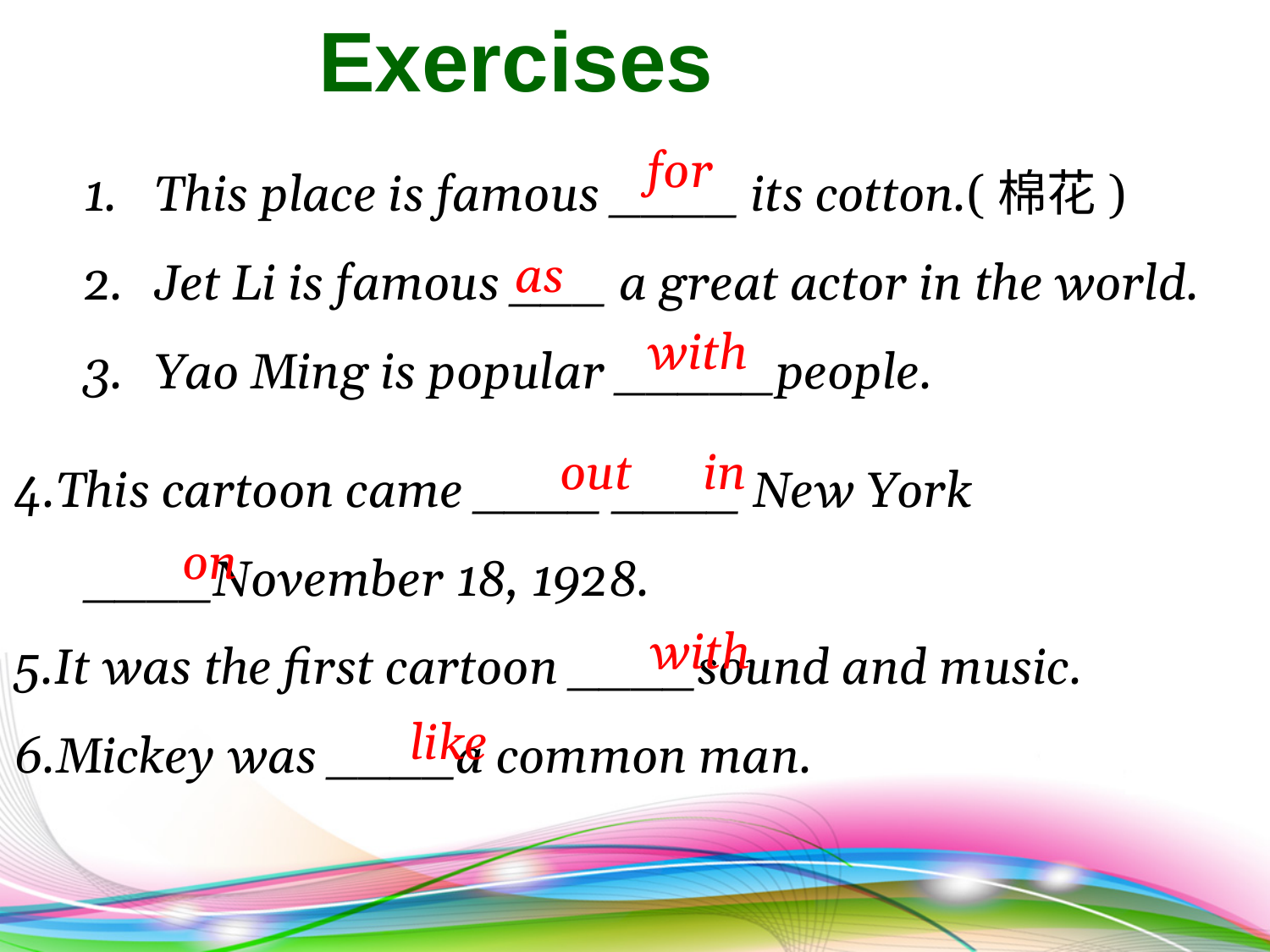

Exercises
This place is famous ____ its cotton.(棉花)
Jet Li is famous ___ a great actor in the world.
Yao Ming is popular _____people.
4.This cartoon came ____ ____ New York
      ____November 18, 1928.
5.It was the first cartoon ____sound and music.
6.Mickey was ____a common man.

for
as
with
out      in
on
with
like